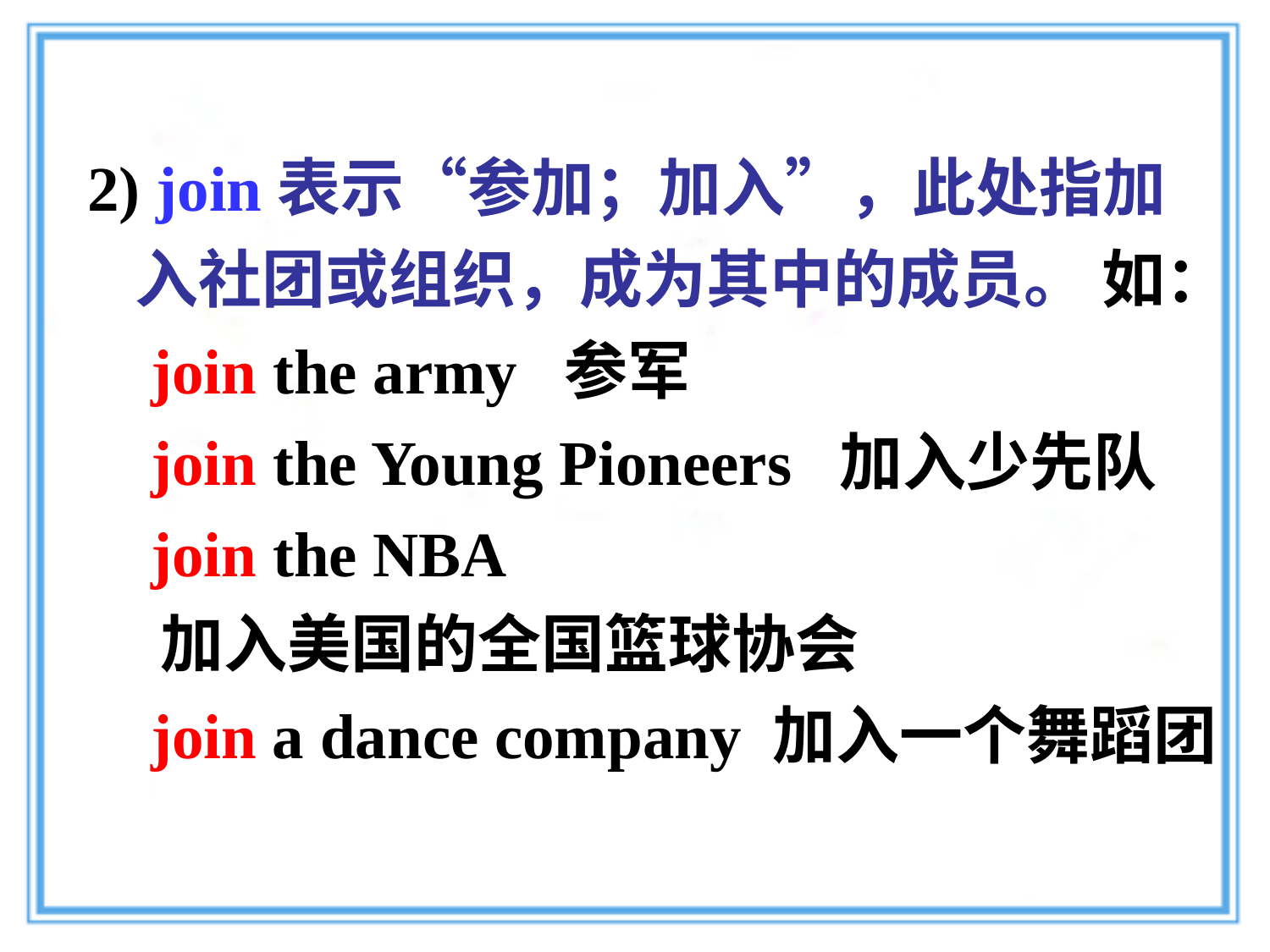

2) join表示“参加；加入”，此处指加入社团或组织，成为其中的成员。 如：
    join the army  参军
    join the Young Pioneers  加入少先队
    join the NBA
    加入美国的全国篮球协会
    join a dance company 加入一个舞蹈团